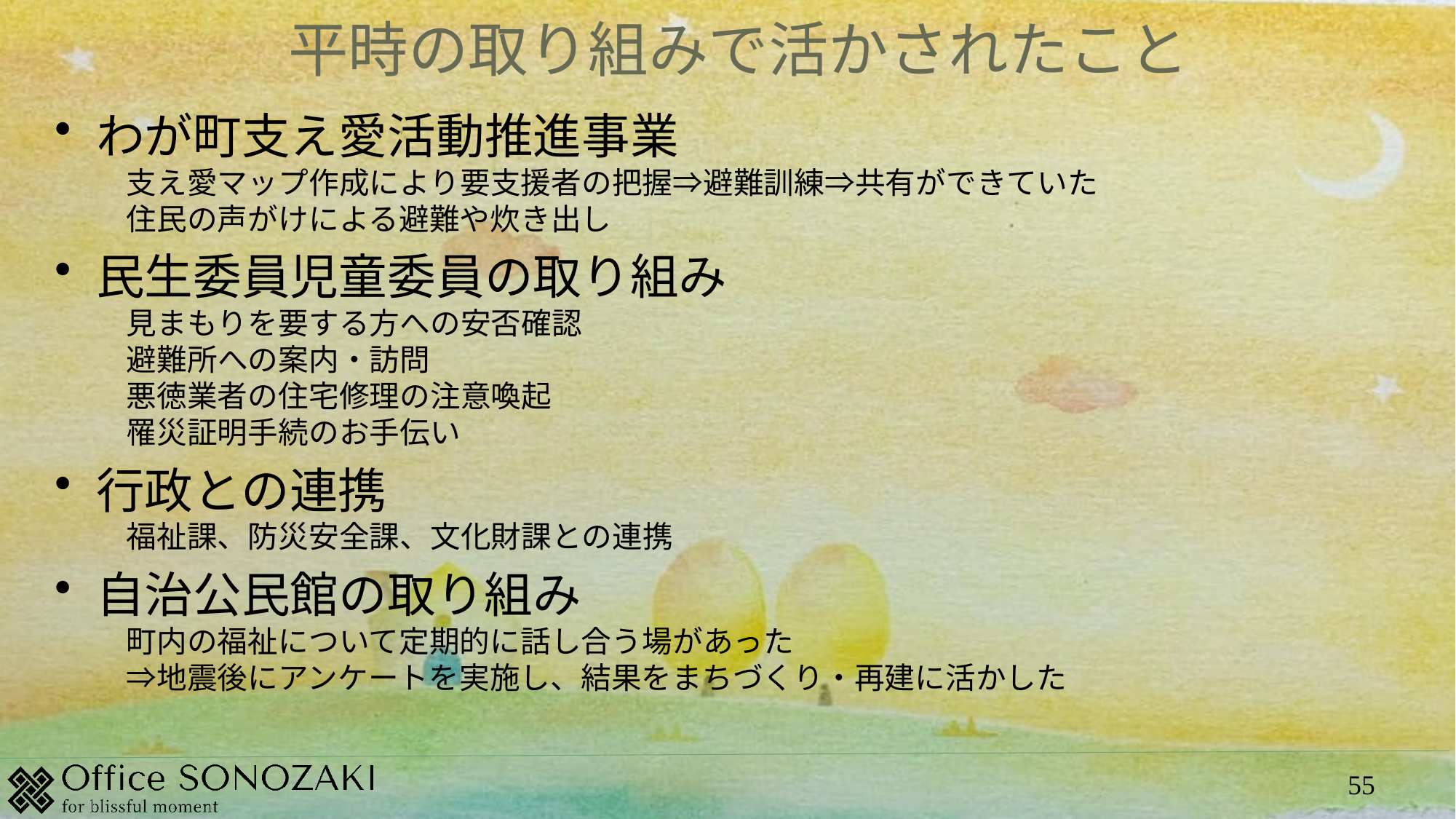

# 平時の取り組みで活かされたこと
わが町支え愛活動推進事業
　支え愛マップ作成により要支援者の把握⇒避難訓練⇒共有ができていた
　住民の声がけによる避難や炊き出し
民生委員児童委員の取り組み
　見まもりを要する方への安否確認
　避難所への案内・訪問
　悪徳業者の住宅修理の注意喚起
　罹災証明手続のお手伝い
行政との連携
　福祉課、防災安全課、文化財課との連携
自治公民館の取り組み
　町内の福祉について定期的に話し合う場があった
　⇒地震後にアンケートを実施し、結果をまちづくり・再建に活かした
55